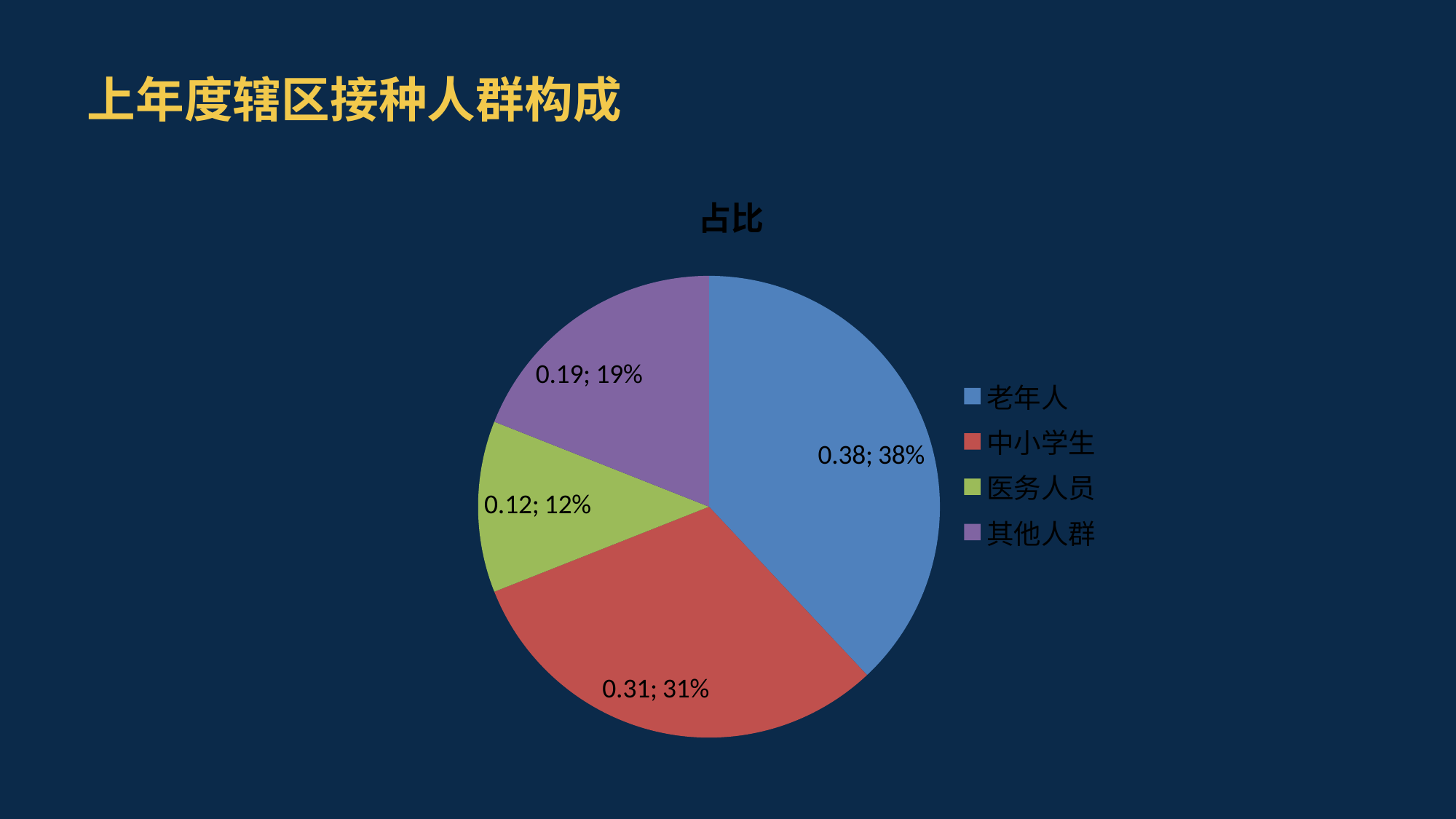

上年度辖区接种人群构成

### Chart

| Category | 占比 |
|---|---|
| 老年人 | 0.38 |
| 中小学生 | 0.31 |
| 医务人员 | 0.12 |
| 其他人群 | 0.19 |